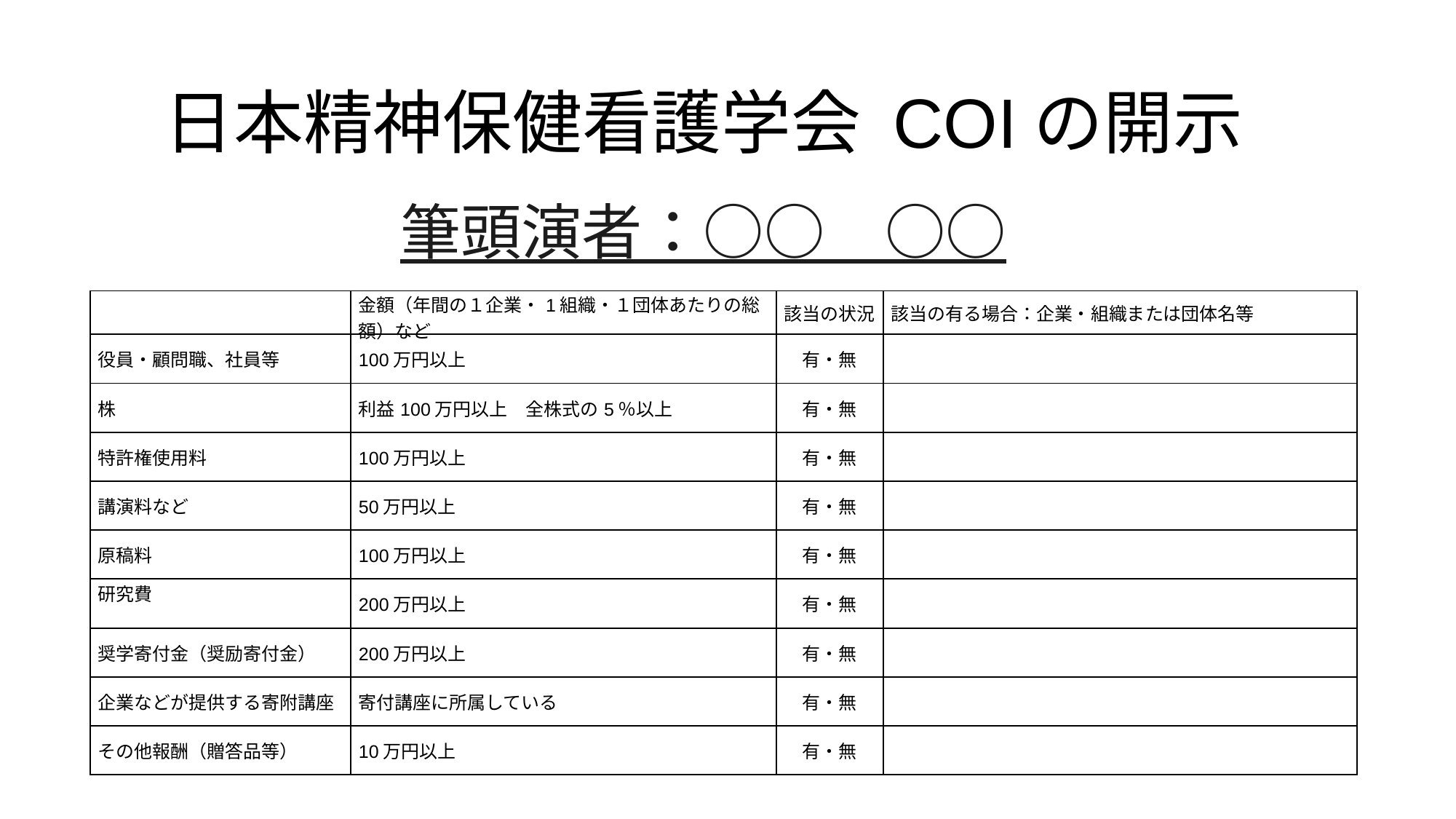

日本精神保健看護学会 COIの開示
筆頭演者：○○　○○
|  | 金額（年間の１企業・1組織・１団体あたりの総額）など | 該当の状況 | 該当の有る場合：企業・組織または団体名等 |
| --- | --- | --- | --- |
| 役員・顧問職、社員等 | 100万円以上 | 有・無 |  |
| 株 | 利益100万円以上　全株式の5％以上 | 有・無 |  |
| 特許権使用料 | 100万円以上 | 有・無 |  |
| 講演料など | 50万円以上 | 有・無 |  |
| 原稿料 | 100万円以上 | 有・無 |  |
| 研究費 | 200万円以上 | 有・無 |  |
| 奨学寄付金（奨励寄付金） | 200万円以上 | 有・無 |  |
| 企業などが提供する寄附講座 | 寄付講座に所属している | 有・無 |  |
| その他報酬（贈答品等） | 10万円以上 | 有・無 |  |